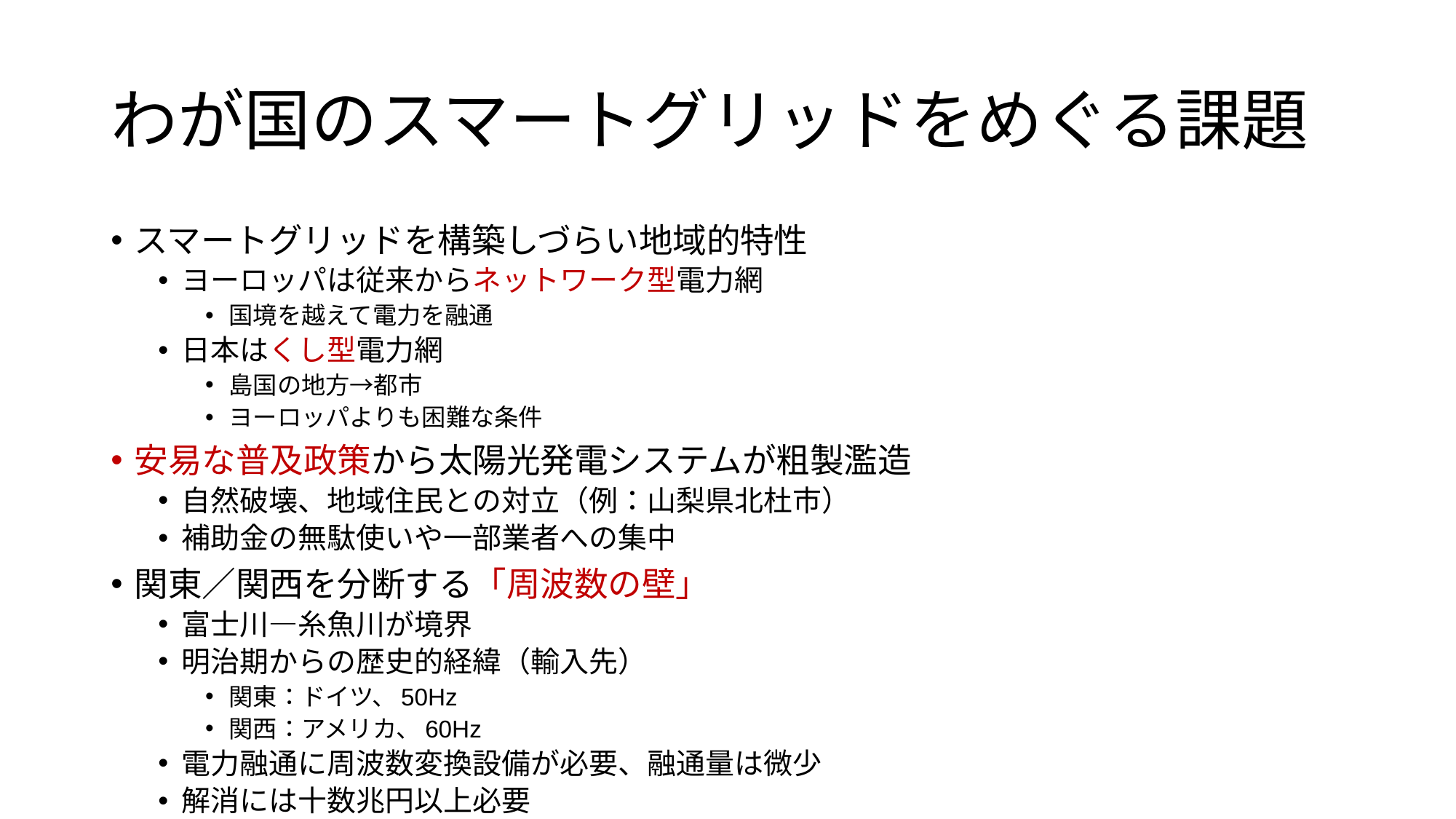

# わが国のスマートグリッドをめぐる課題
スマートグリッドを構築しづらい地域的特性
ヨーロッパは従来からネットワーク型電力網
国境を越えて電力を融通
日本はくし型電力網
島国の地方→都市
ヨーロッパよりも困難な条件
安易な普及政策から太陽光発電システムが粗製濫造
自然破壊、地域住民との対立（例：山梨県北杜市）
補助金の無駄使いや一部業者への集中
関東／関西を分断する「周波数の壁」
富士川―糸魚川が境界
明治期からの歴史的経緯（輸入先）
関東：ドイツ、50Hz
関西：アメリカ、60Hz
電力融通に周波数変換設備が必要、融通量は微少
解消には十数兆円以上必要